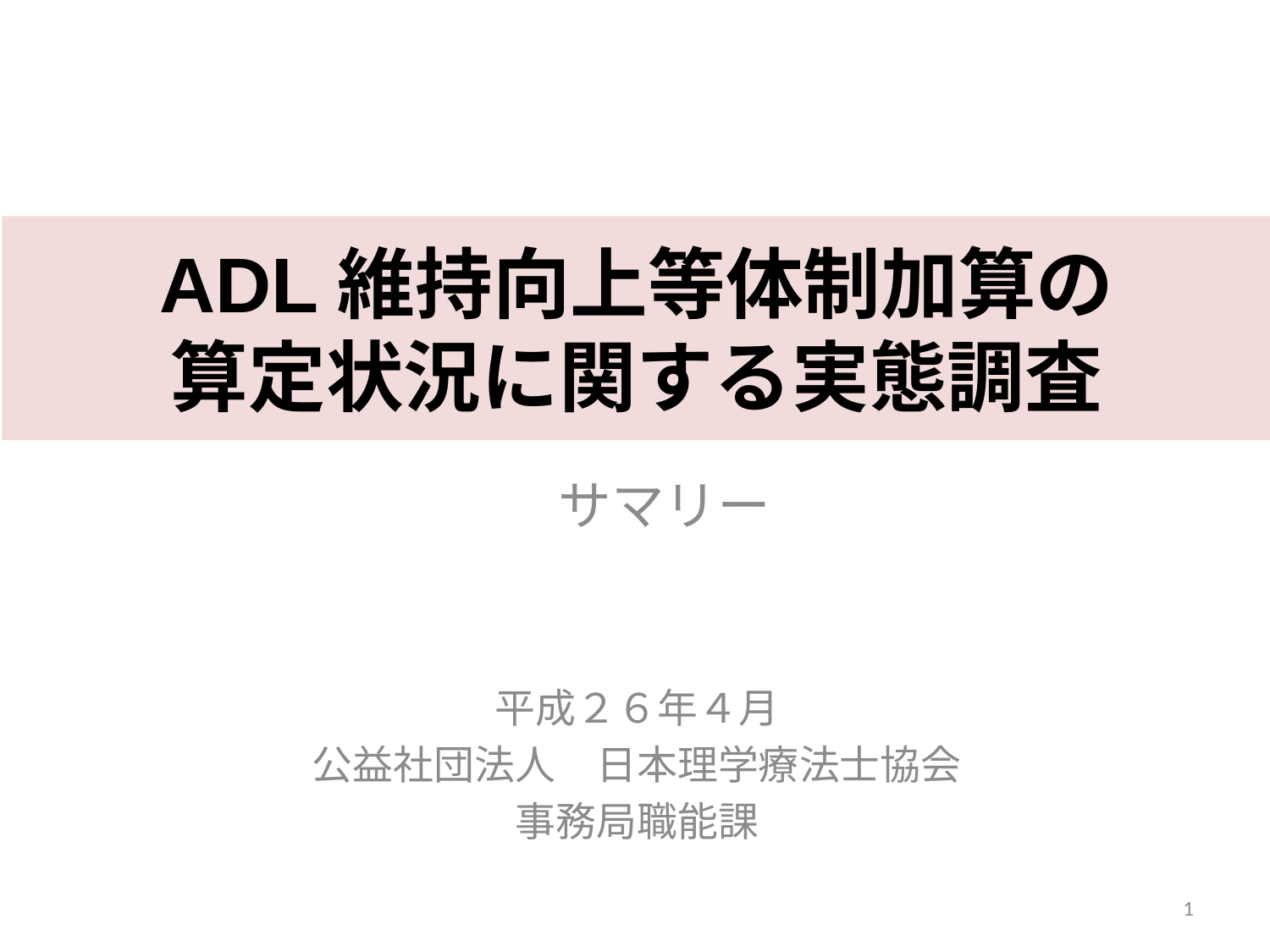

# ADL維持向上等体制加算の 算定状況に関する実態調査
サマリー
平成２６年４月
公益社団法人　日本理学療法士協会
事務局職能課
1